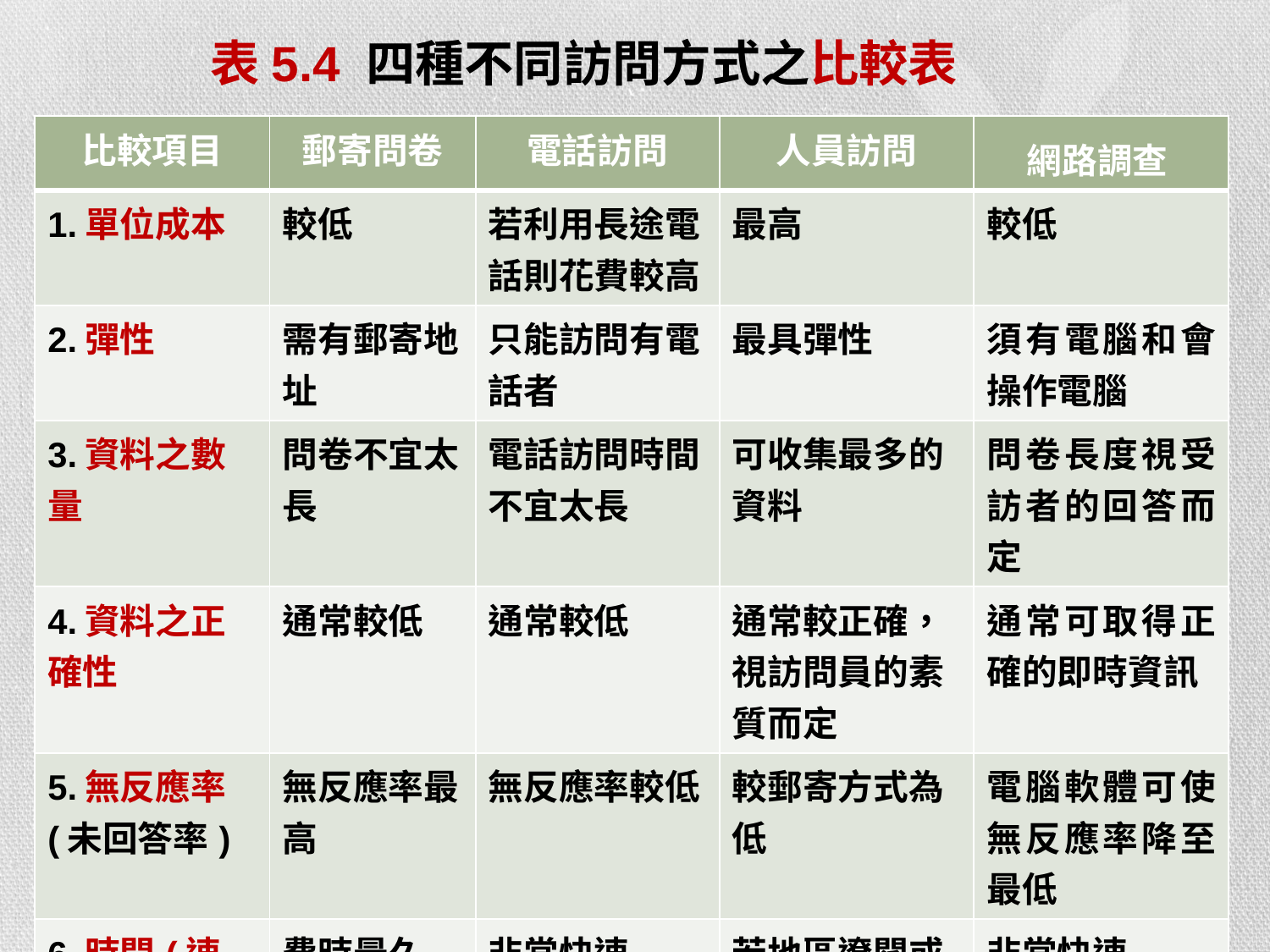

表5.4 四種不同訪問方式之比較表
| 比較項目 | 郵寄問卷 | 電話訪問 | 人員訪問 | 網路調查 |
| --- | --- | --- | --- | --- |
| 1.單位成本 | 較低 | 若利用長途電話則花費較高 | 最高 | 較低 |
| 2.彈性 | 需有郵寄地址 | 只能訪問有電話者 | 最具彈性 | 須有電腦和會操作電腦 |
| 3.資料之數量 | 問卷不宜太長 | 電話訪問時間不宜太長 | 可收集最多的資料 | 問卷長度視受訪者的回答而定 |
| 4.資料之正確性 | 通常較低 | 通常較低 | 通常較正確，視訪問員的素質而定 | 通常可取得正確的即時資訊 |
| 5.無反應率(未回答率) | 無反應率最高 | 無反應率較低 | 較郵寄方式為低 | 電腦軟體可使無反應率降至最低 |
| 6.時間(速度) | 費時最久 | 非常快速 | 若地區遼闊或樣本甚大時，則很費時 | 非常快速 |
2014/11/7
38